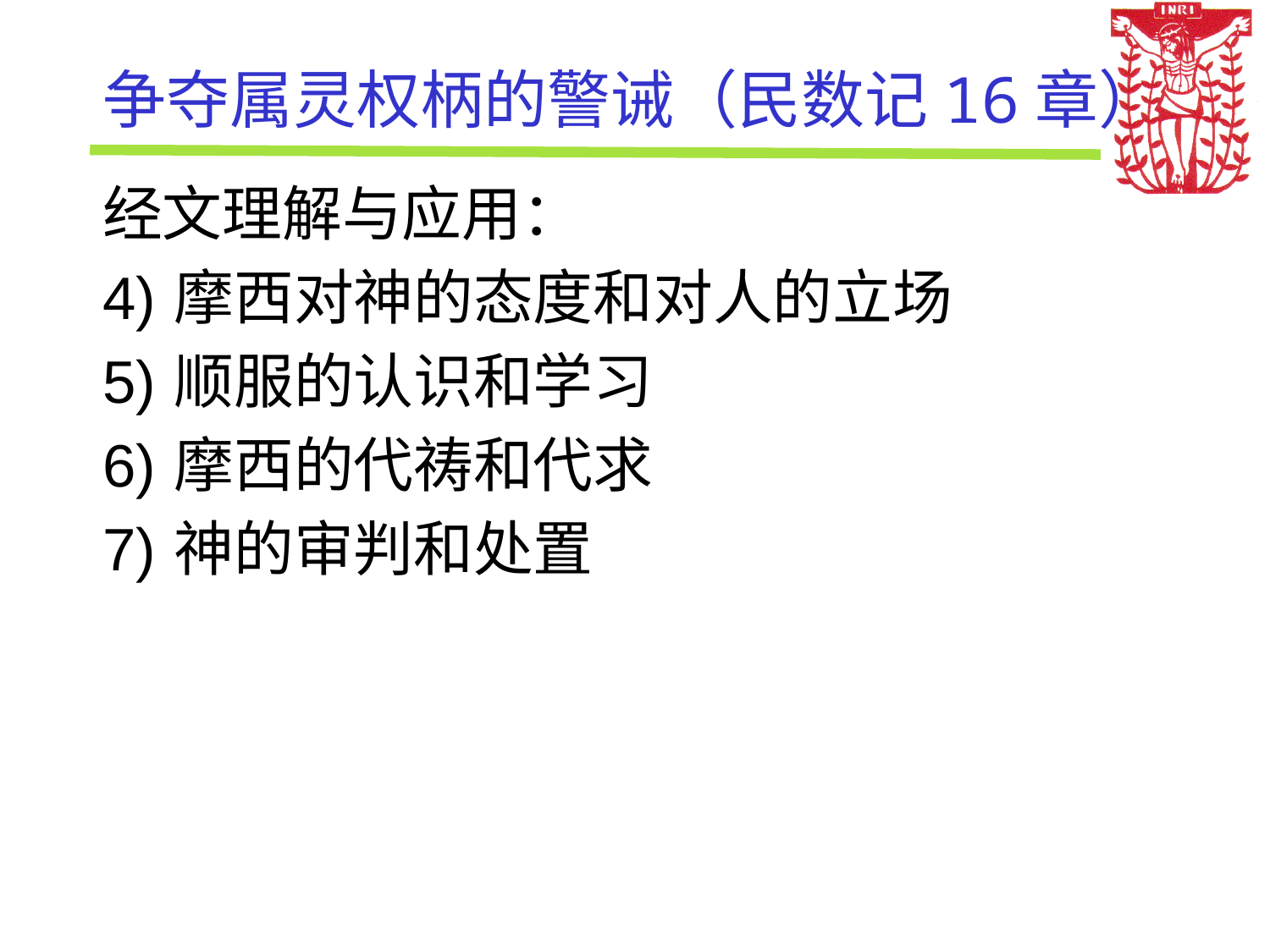

# 争夺属灵权柄的警诫（民数记16章）
经文理解与应用：
摩西对神的态度和对人的立场
顺服的认识和学习
摩西的代祷和代求
神的审判和处置